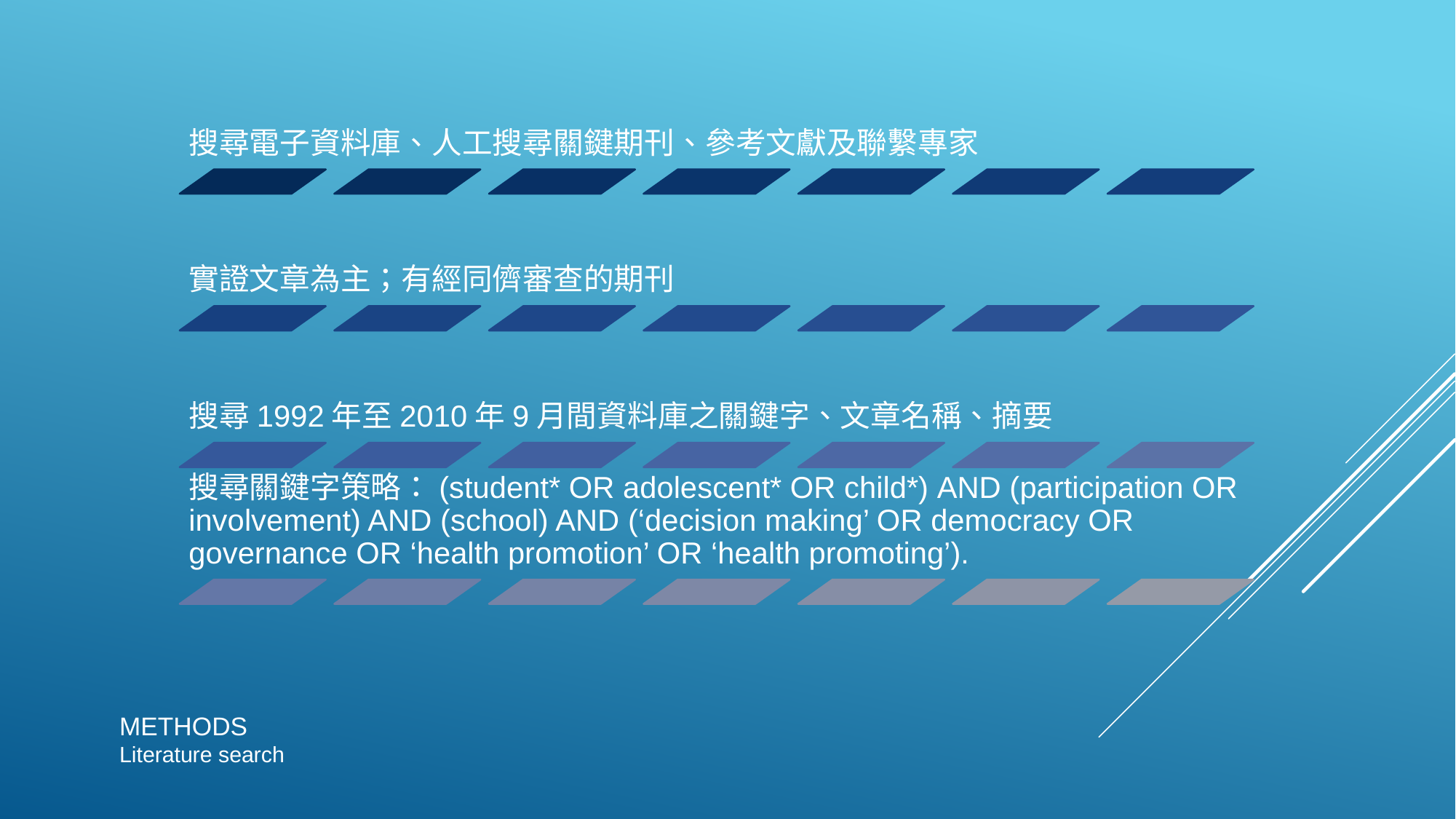

搜尋電子資料庫、人工搜尋關鍵期刊、參考文獻及聯繫專家
實證文章為主；有經同儕審查的期刊
搜尋1992年至2010年9月間資料庫之關鍵字、文章名稱、摘要
搜尋關鍵字策略：(student* OR adolescent* OR child*) AND (participation OR involvement) AND (school) AND (‘decision making’ OR democracy OR governance OR ‘health promotion’ OR ‘health promoting’).
# METHODS Literature search